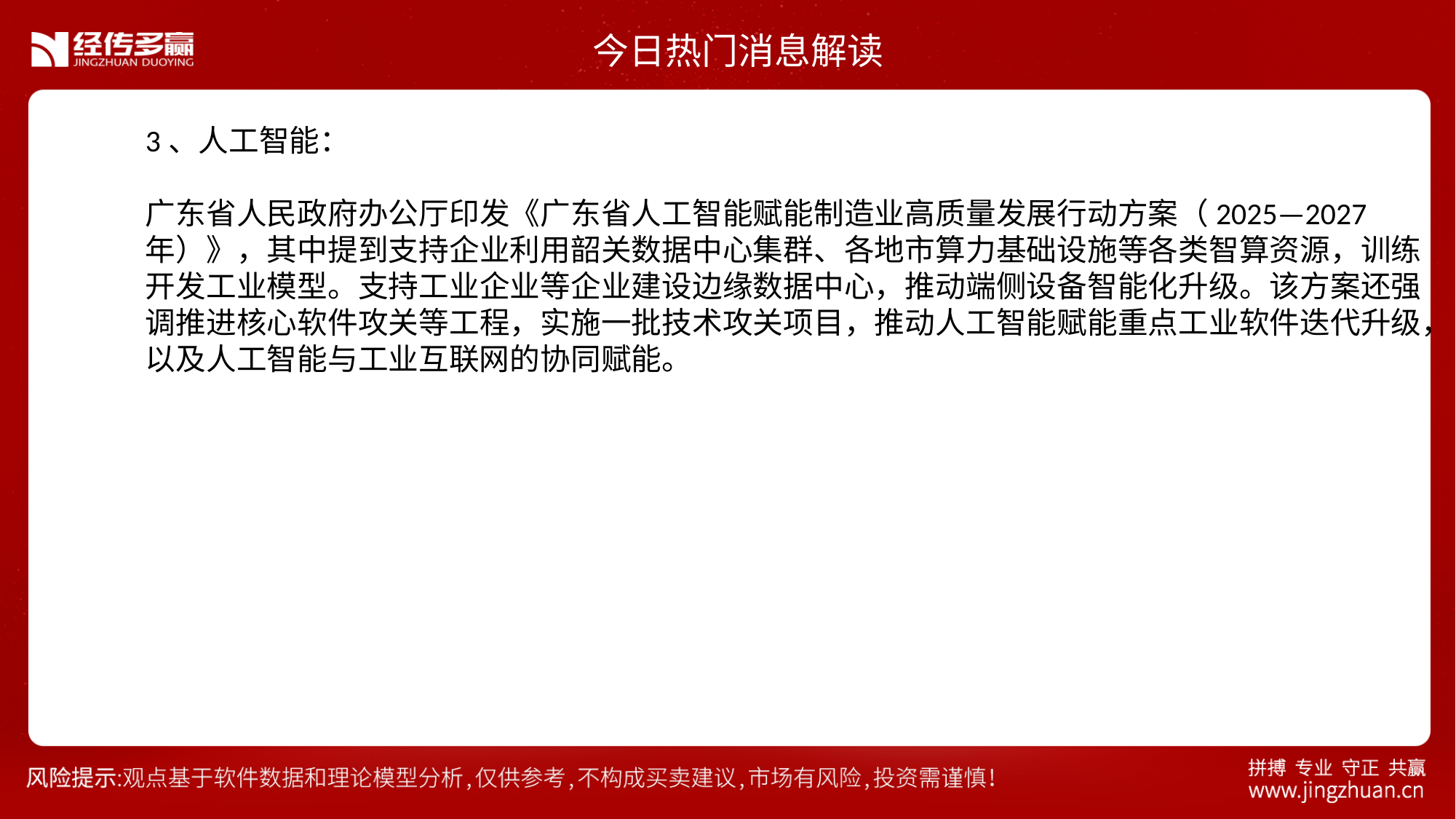

今日热门消息解读
3、人工智能：

广东省人民政府办公厅印发《广东省人工智能赋能制造业高质量发展行动方案（2025—2027年）》，其中提到支持企业利用韶关数据中心集群、各地市算力基础设施等各类智算资源，训练开发工业模型。支持工业企业等企业建设边缘数据中心，推动端侧设备智能化升级。该方案还强调推进核心软件攻关等工程，实施一批技术攻关项目，推动人工智能赋能重点工业软件迭代升级，以及人工智能与工业互联网的协同赋能。